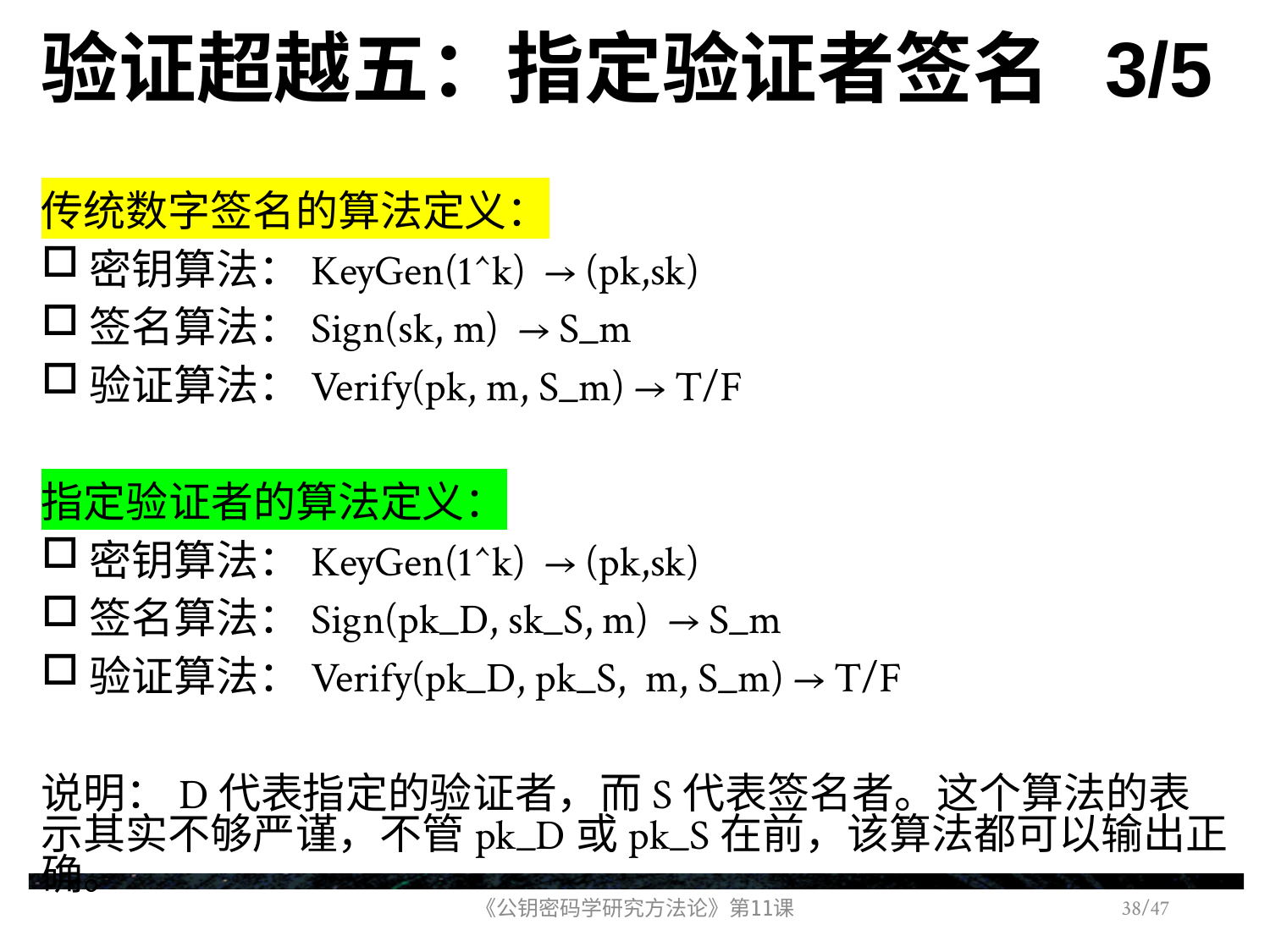

# 验证超越五：指定验证者签名  3/5
传统数字签名的算法定义：
密钥算法：KeyGen(1^k)  → (pk,sk)
签名算法：Sign(sk, m)  → S_m
验证算法：Verify(pk, m, S_m) → T/F

指定验证者的算法定义：
密钥算法：KeyGen(1^k)  → (pk,sk)
签名算法：Sign(pk_D, sk_S, m)  → S_m
验证算法：Verify(pk_D, pk_S,  m, S_m) → T/F

说明：D代表指定的验证者，而S代表签名者。这个算法的表示其实不够严谨，不管pk_D或pk_S在前，该算法都可以输出正确。

《公钥密码学研究方法论》第11课
38/47